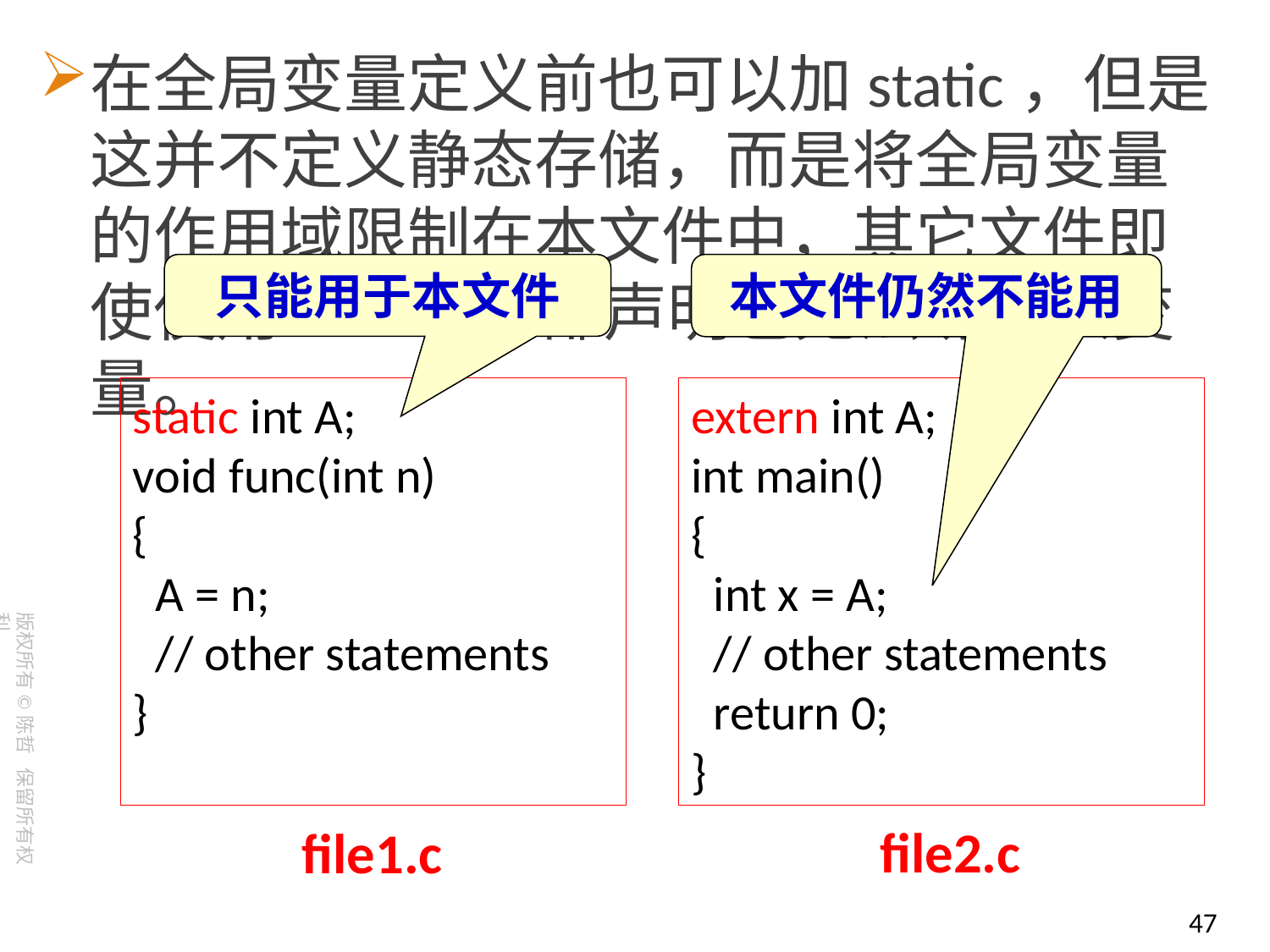

在全局变量定义前也可以加static，但是这并不定义静态存储，而是将全局变量的作用域限制在本文件中，其它文件即使使用extern外部声明也无法访问该变量。
只能用于本文件
本文件仍然不能用
static int A;
void func(int n)
{
  A = n;
  // other statements
}

extern int A;
int main()
{
  int x = A;
  // other statements
  return 0;
}
file2.c
file1.c
47